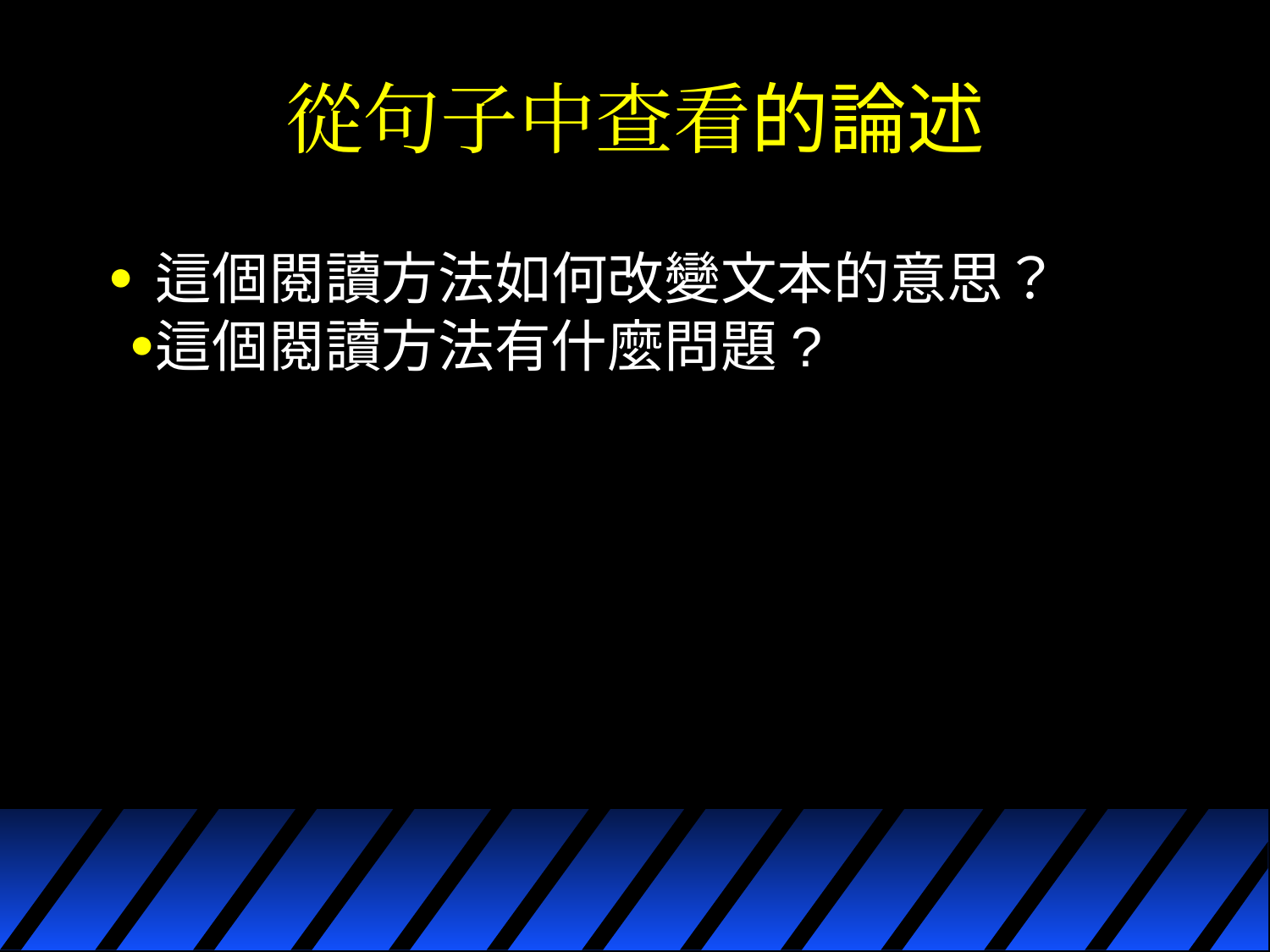

# 從句子中查看的論述
這個閱讀方法如何改變文本的意思？
這個閱讀方法有什麼問題?